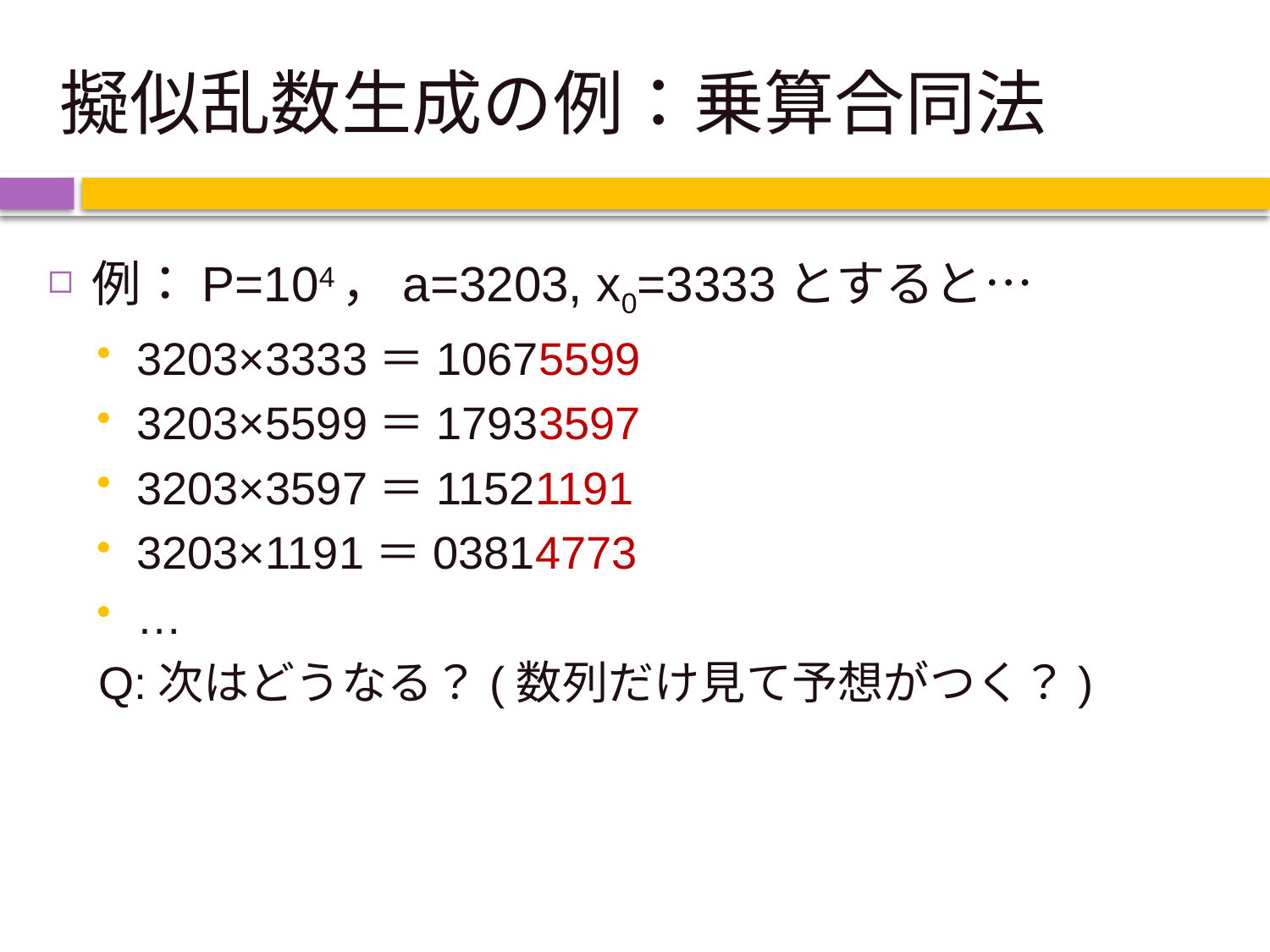

# 擬似乱数生成の例：乗算合同法
例：P=104，a=3203, x0=3333とすると…
3203×3333＝10675599
3203×5599＝17933597
3203×3597＝11521191
3203×1191＝03814773
…
Q:次はどうなる？(数列だけ見て予想がつく？)